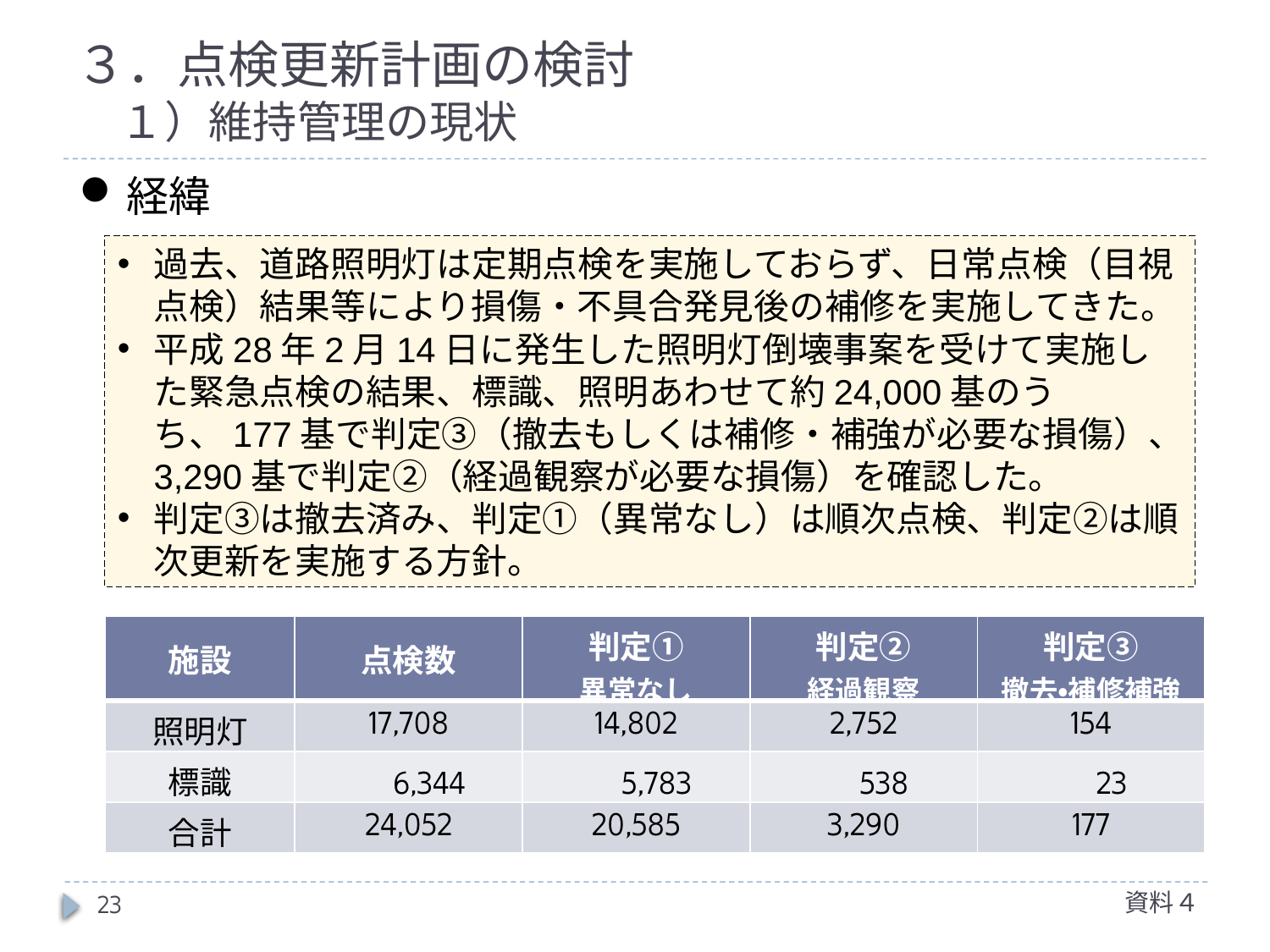

# ３．点検更新計画の検討 　１）維持管理の現状
経緯
過去、道路照明灯は定期点検を実施しておらず、日常点検（目視点検）結果等により損傷・不具合発見後の補修を実施してきた。
平成28年2月14日に発生した照明灯倒壊事案を受けて実施した緊急点検の結果、標識、照明あわせて約24,000基のうち、177基で判定③（撤去もしくは補修・補強が必要な損傷）、3,290基で判定②（経過観察が必要な損傷）を確認した。
判定③は撤去済み、判定①（異常なし）は順次点検、判定②は順次更新を実施する方針。
| 施設 | 点検数 | 判定① 異常なし | 判定② 経過観察 | 判定③ 撤去・補修補強 |
| --- | --- | --- | --- | --- |
| 照明灯 | 17,708 | 14,802 | 2,752 | 154 |
| 標識 | 6,344 | 5,783 | 538 | 23 |
| 合計 | 24,052 | 20,585 | 3,290 | 177 |
資料４
23